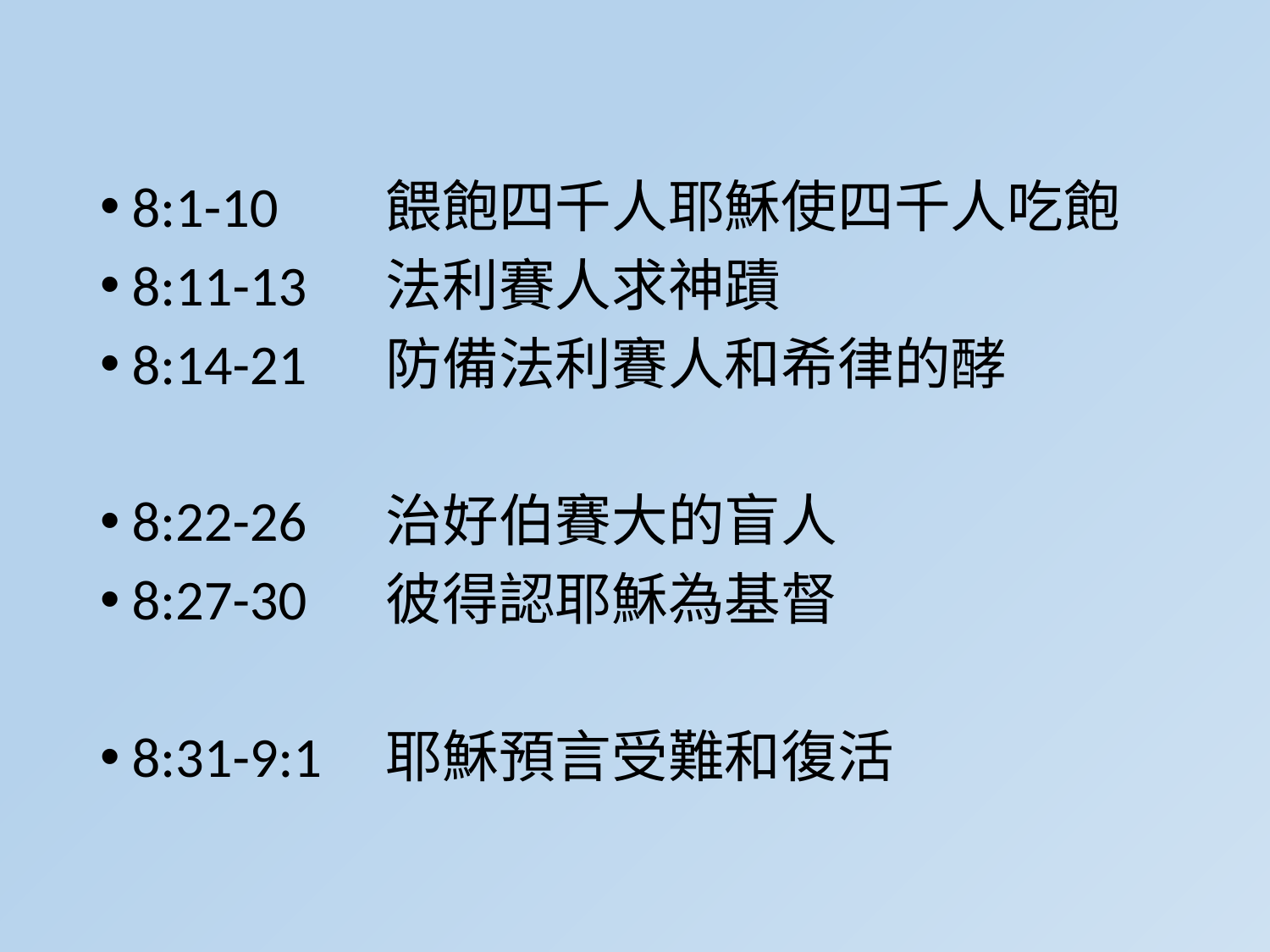

8:1-10	餵飽四千人耶穌使四千人吃飽
8:11-13	法利賽人求神蹟
8:14-21	防備法利賽人和希律的酵

8:22-26	治好伯賽大的盲人
8:27-30	彼得認耶穌為基督

8:31-9:1	耶穌預言受難和復活